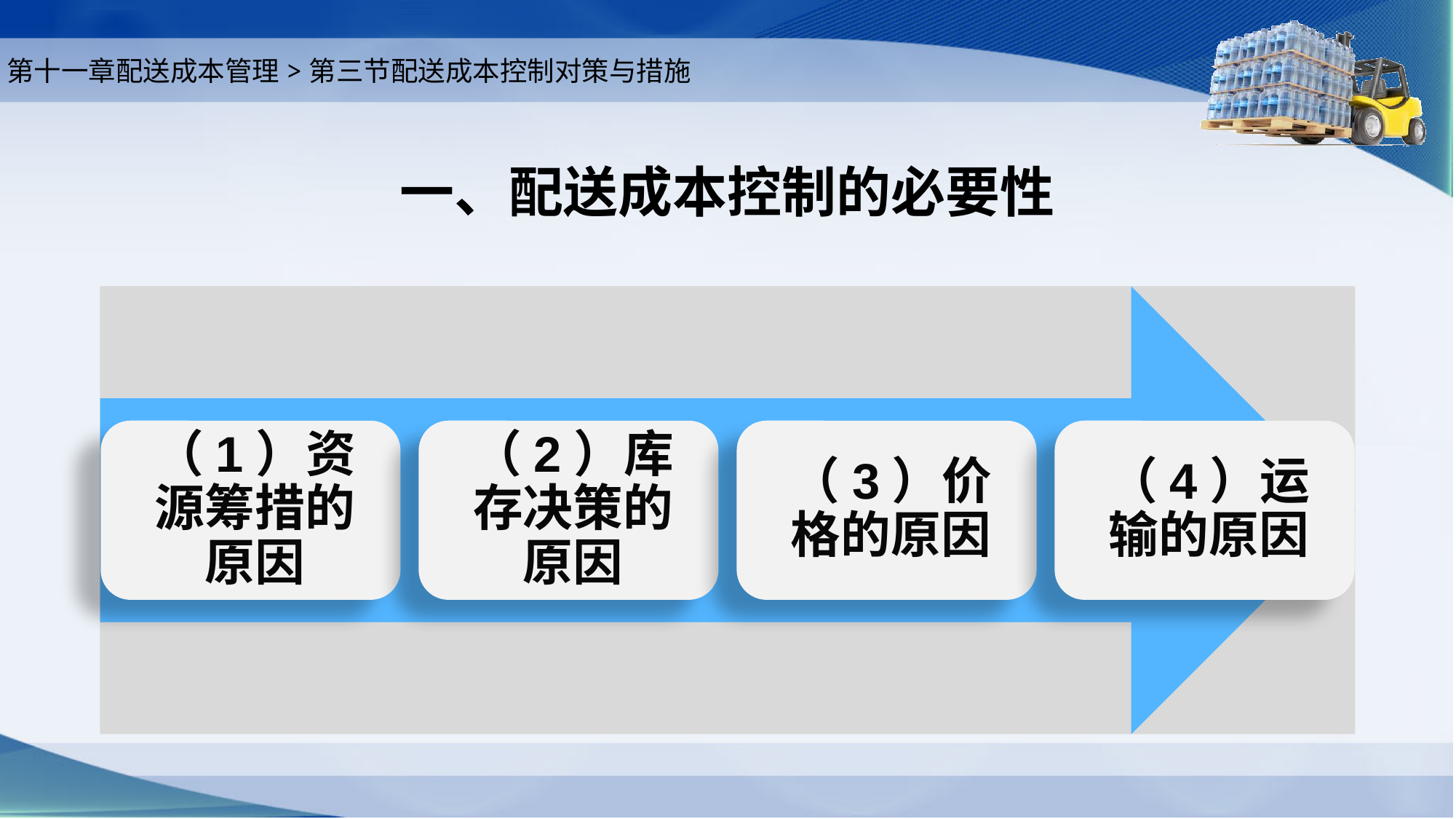

第十一章配送成本管理>第三节配送成本控制对策与措施
# 一、配送成本控制的必要性
（1）资源筹措的原因
（2）库存决策的原因
（3）价格的原因
（4）运输的原因